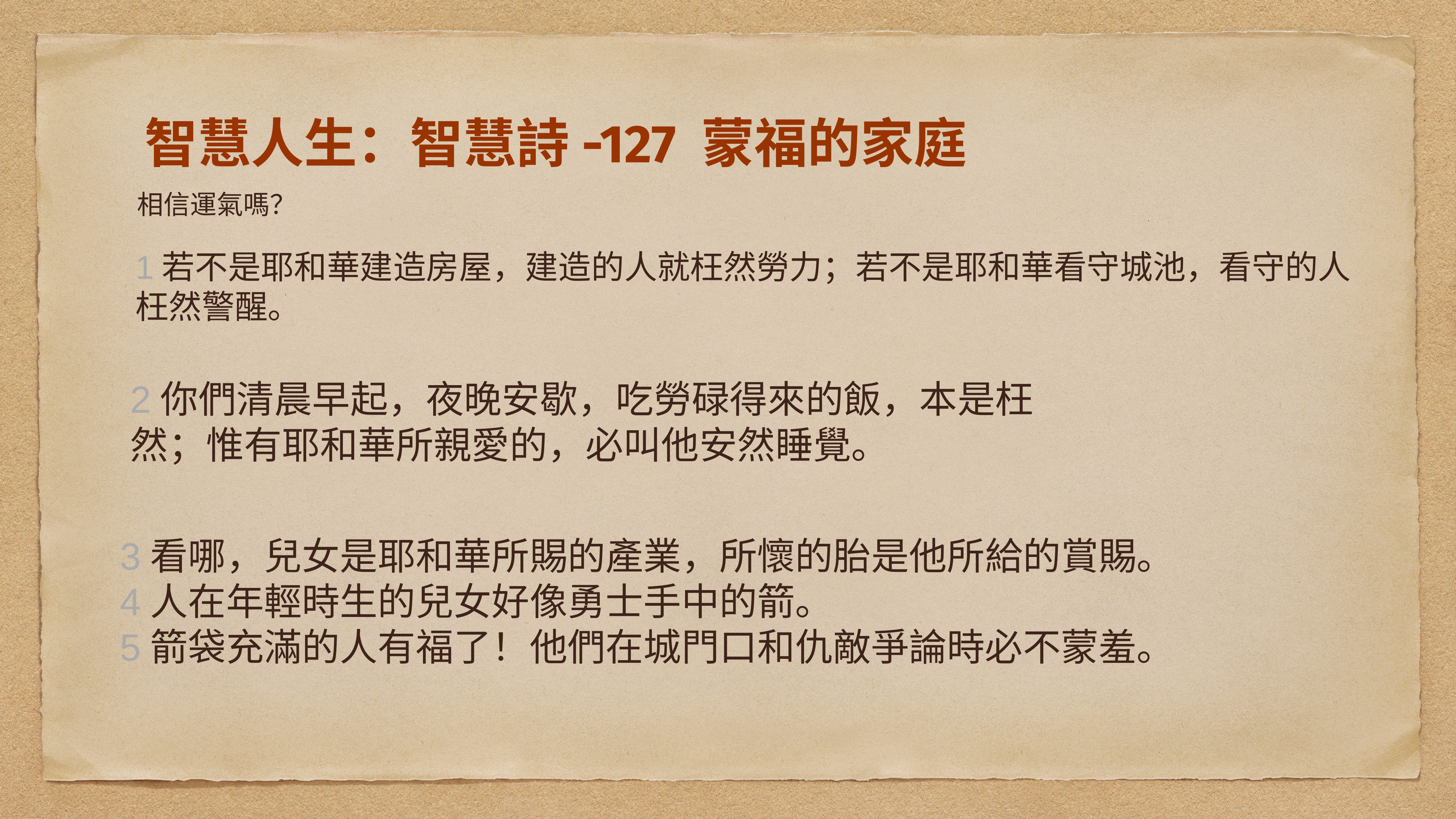

# 智慧人生：智慧詩-127 蒙福的家庭
相信運氣嗎？
1若不是耶和華建造房屋，建造的人就枉然勞力；若不是耶和華看守城池，看守的人枉然警醒。
2你們清晨早起，夜晚安歇，吃勞碌得來的飯，本是枉然；惟有耶和華所親愛的，必叫他安然睡覺。
3看哪，兒女是耶和華所賜的產業，所懷的胎是他所給的賞賜。
4人在年輕時生的兒女好像勇士手中的箭。
5箭袋充滿的人有福了！他們在城門口和仇敵爭論時必不蒙羞。